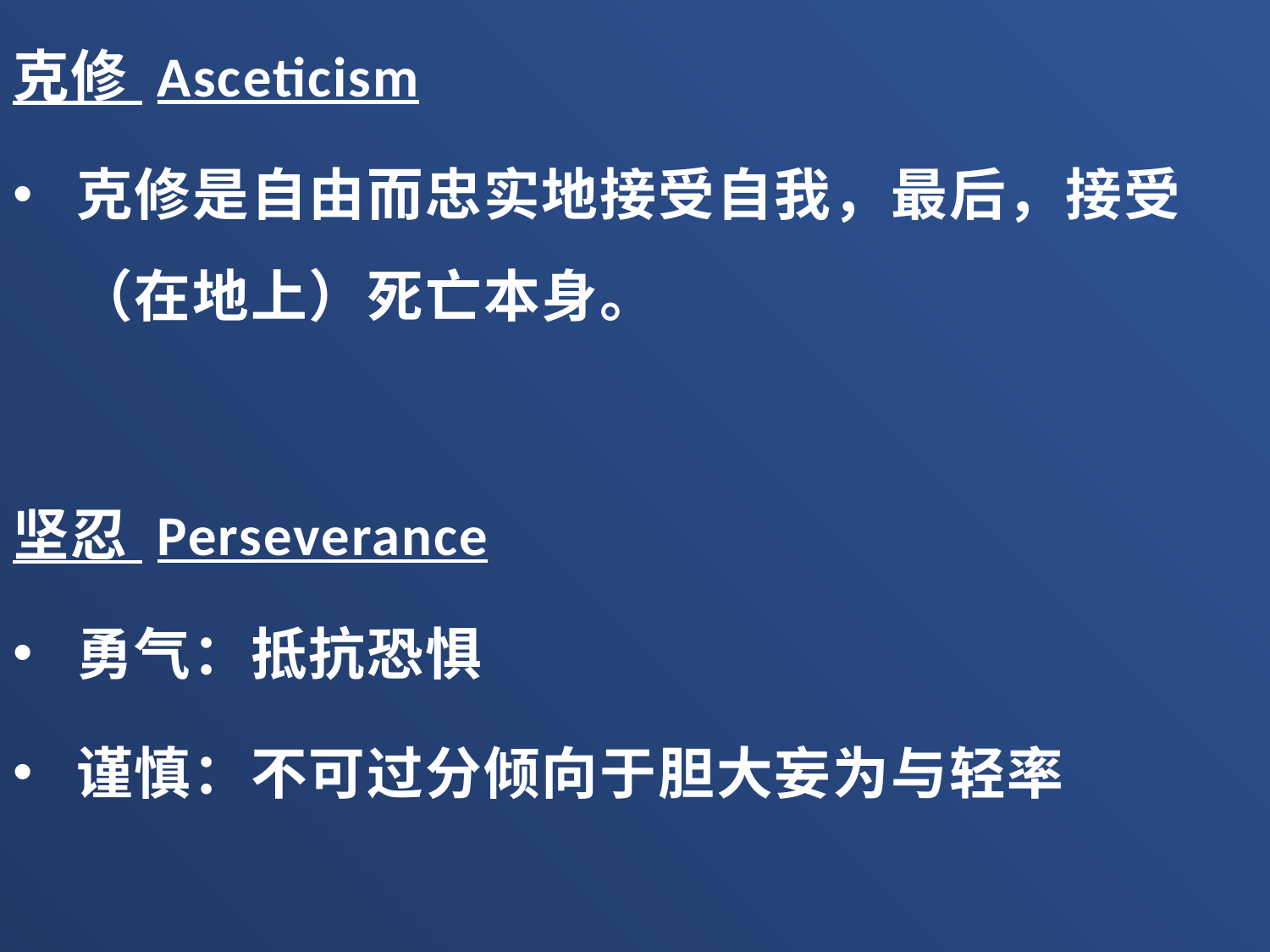

克修 Asceticism
克修是自由而忠实地接受自我，最后，接受（在地上）死亡本身。

坚忍 Perseverance
勇气：抵抗恐惧
谨慎：不可过分倾向于胆大妄为与轻率